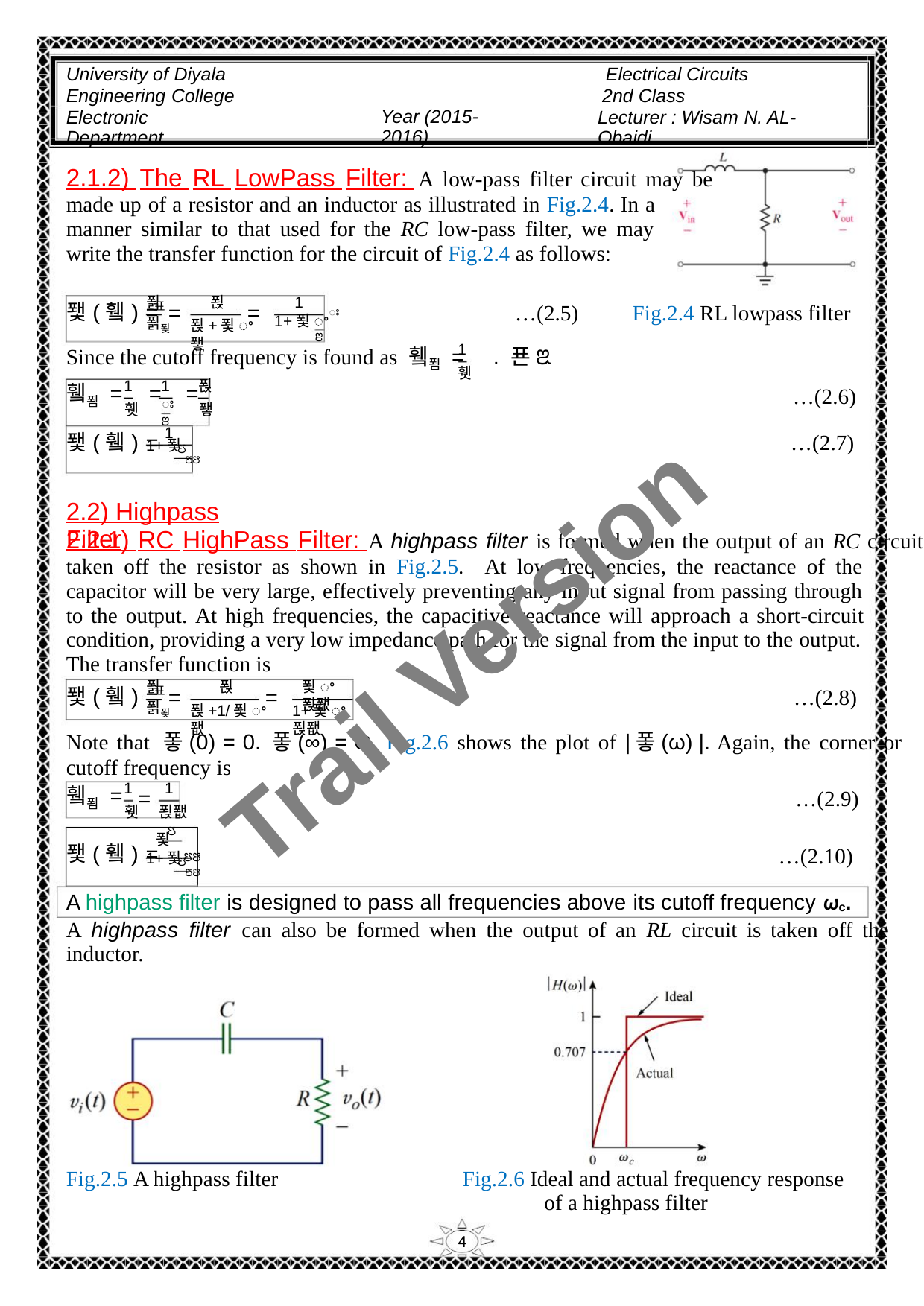

University of Diyala
Engineering College
Electronic Department
Electrical Circuits
2nd Class
Lecturer : Wisam N. AL-Obaidi
Year (2015-2016)
2.1.2) The RL LowPass Filter: A low-pass filter circuit may be
made up of a resistor and an inductor as illustrated in Fig.2.4. In a
manner similar to that used for the RC low-pass filter, we may
write the transfer function for the circuit of Fig.2.4 as follows:
푉
푅
1
표
퐻(휔) =
=
=
…(2.5)
Fig.2.4 RL lowpass filter
1+푗ꢀꢁ
푉푖
푅+푗ꢀ퐿
ꢂ
1
Since the cutoff frequency is found as 휔푐 = . 푠ꢃ
휏
1
1
푅
휔푐 = = =
…(2.6)
…(2.7)
ꢁ
휏
퐿
ꢂ
1
퐻(휔) =
ꢄ
1+푗ꢄꢅ
2.2) Highpass Filter
2.2.1) RC HighPass Filter: A highpass filter is formed when the output of an RC circuit is
taken off the resistor as shown in Fig.2.5. At low frequencies, the reactance of the
capacitor will be very large, effectively preventing any input signal from passing through
to the output. At high frequencies, the capacitive reactance will approach a short-circuit
condition, providing a very low impedance path for the signal from the input to the output.
The transfer function is
Trail Version
Trail Version
Trail Version
Trail Version
Trail Version
Trail Version
Trail Version
Trail Version
Trail Version
Trail Version
Trail Version
Trail Version
Trail Version
푉
푅
푗ꢀ푅퐶
표
퐻(휔) =
=
=
…(2.8)
푉푖
푅+1/푗ꢀ퐶
1+푗ꢀ푅퐶
Note that 퐇(0) = 0. 퐇(∞) = ꢆ. Fig.2.6 shows the plot of |퐇(ω) |. Again, the corner or
cutoff frequency is
1
1
휔푐 =
=
…(2.9)
휏
푅퐶
ꢄ
푗
퐻(휔) = ꢄꢅ
…(2.10)
ꢄ
1+푗ꢄꢅ
A highpass filter is designed to pass all frequencies above its cutoff frequency ωc.
A highpass filter can also be formed when the output of an RL circuit is taken off the
inductor.
Fig.2.5 A highpass filter
Fig.2.6 Ideal and actual frequency response
of a highpass filter
4